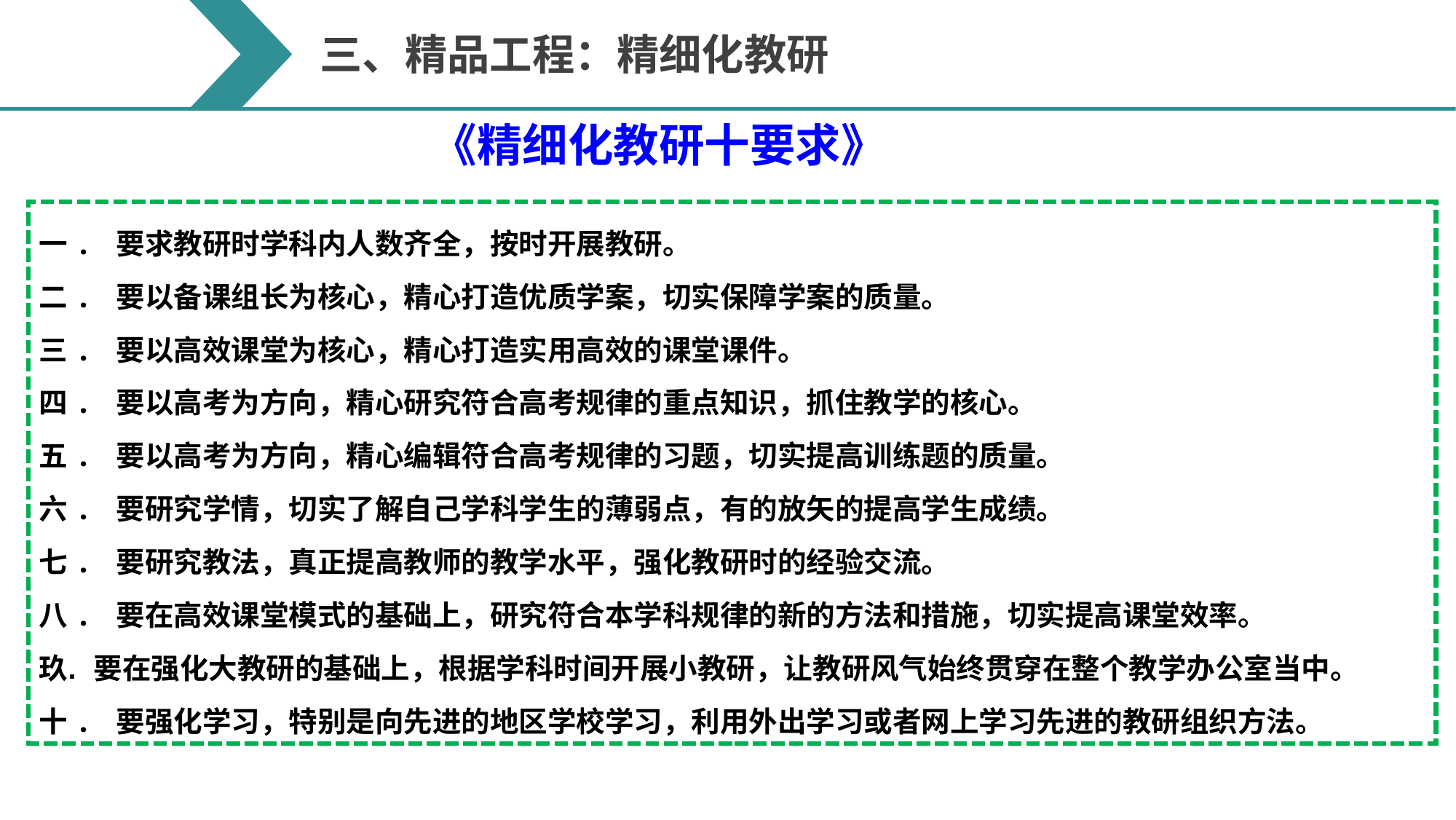

三、精品工程：精细化教研
《精细化教研十要求》
一. 要求教研时学科内人数齐全，按时开展教研。
二. 要以备课组长为核心，精心打造优质学案，切实保障学案的质量。
三. 要以高效课堂为核心，精心打造实用高效的课堂课件。
四. 要以高考为方向，精心研究符合高考规律的重点知识，抓住教学的核心。
五. 要以高考为方向，精心编辑符合高考规律的习题，切实提高训练题的质量。
六. 要研究学情，切实了解自己学科学生的薄弱点，有的放矢的提高学生成绩。
七. 要研究教法，真正提高教师的教学水平，强化教研时的经验交流。
八. 要在高效课堂模式的基础上，研究符合本学科规律的新的方法和措施，切实提高课堂效率。
要在强化大教研的基础上，根据学科时间开展小教研，让教研风气始终贯穿在整个教学办公室当中。
十. 要强化学习，特别是向先进的地区学校学习，利用外出学习或者网上学习先进的教研组织方法。